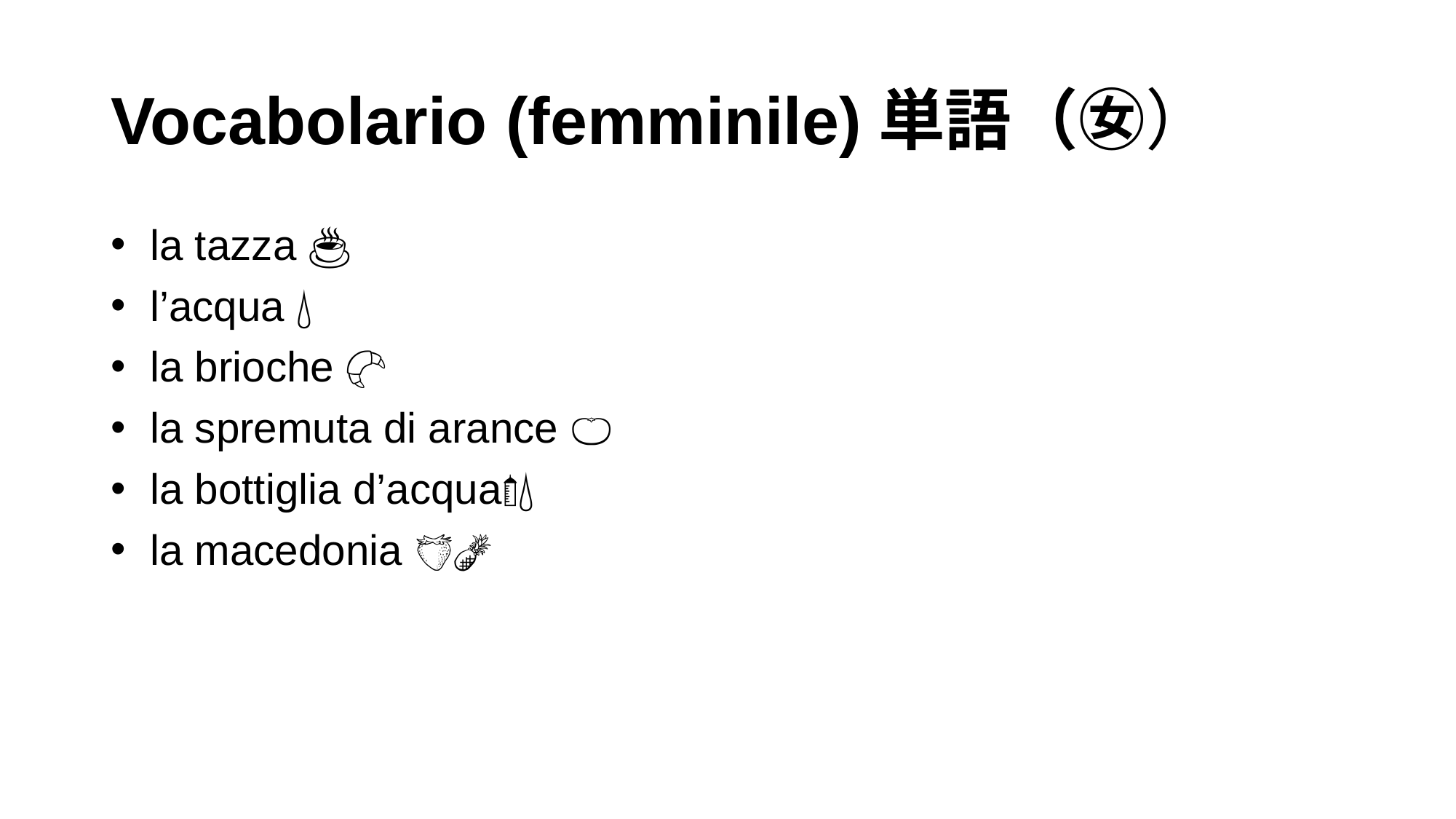

# Vocabolario (femminile)単語（㊛）
 la tazza 🍵
 l’acqua 💧
 la brioche 🥐
 la spremuta di arance 🍊
 la bottiglia d’acqua🍼💧
 la macedonia 🍓🍍